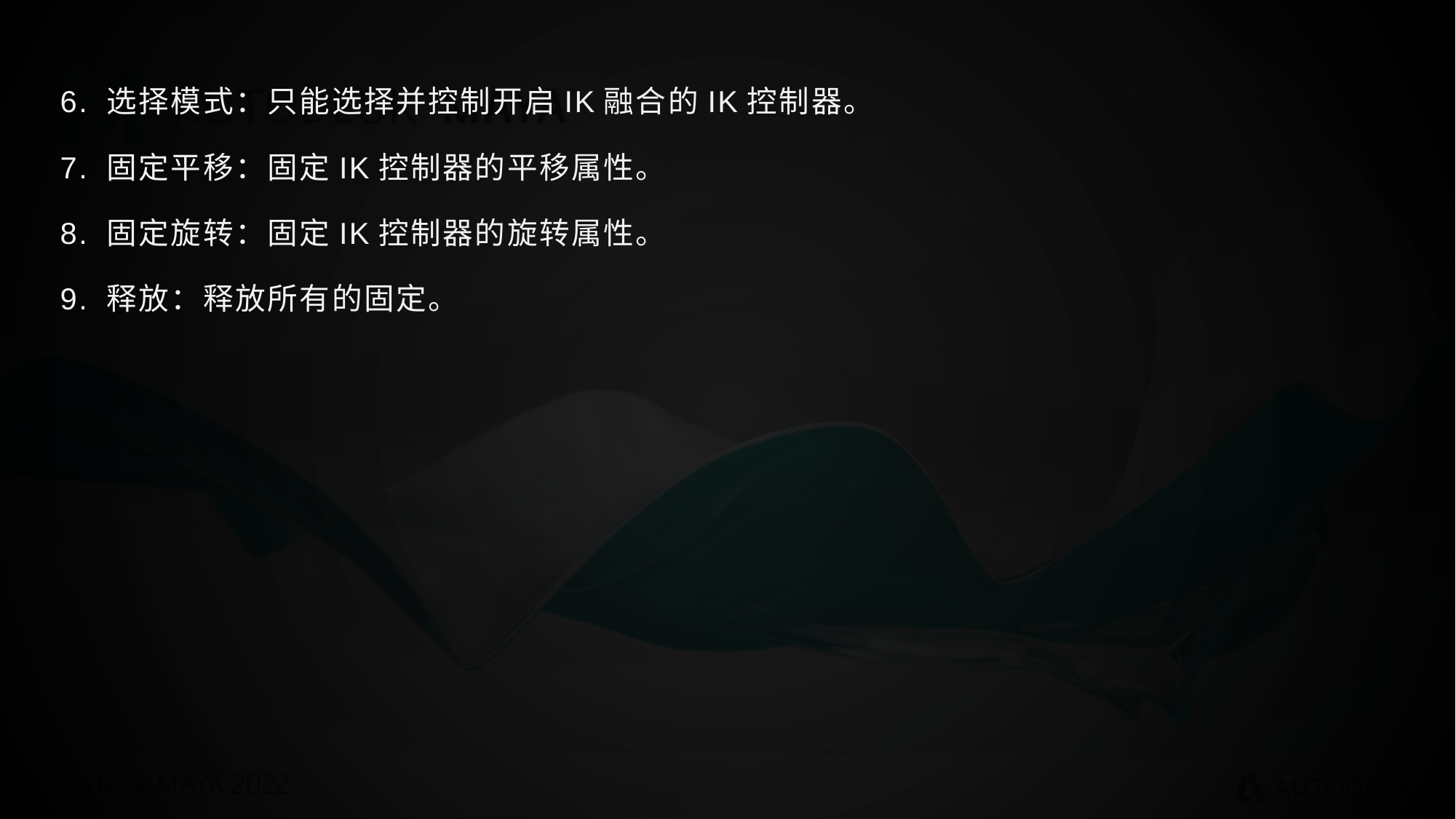

6. 选择模式：只能选择并控制开启IK融合的IK控制器。
7. 固定平移：固定IK控制器的平移属性。
8. 固定旋转：固定IK控制器的旋转属性。
9. 释放：释放所有的固定。